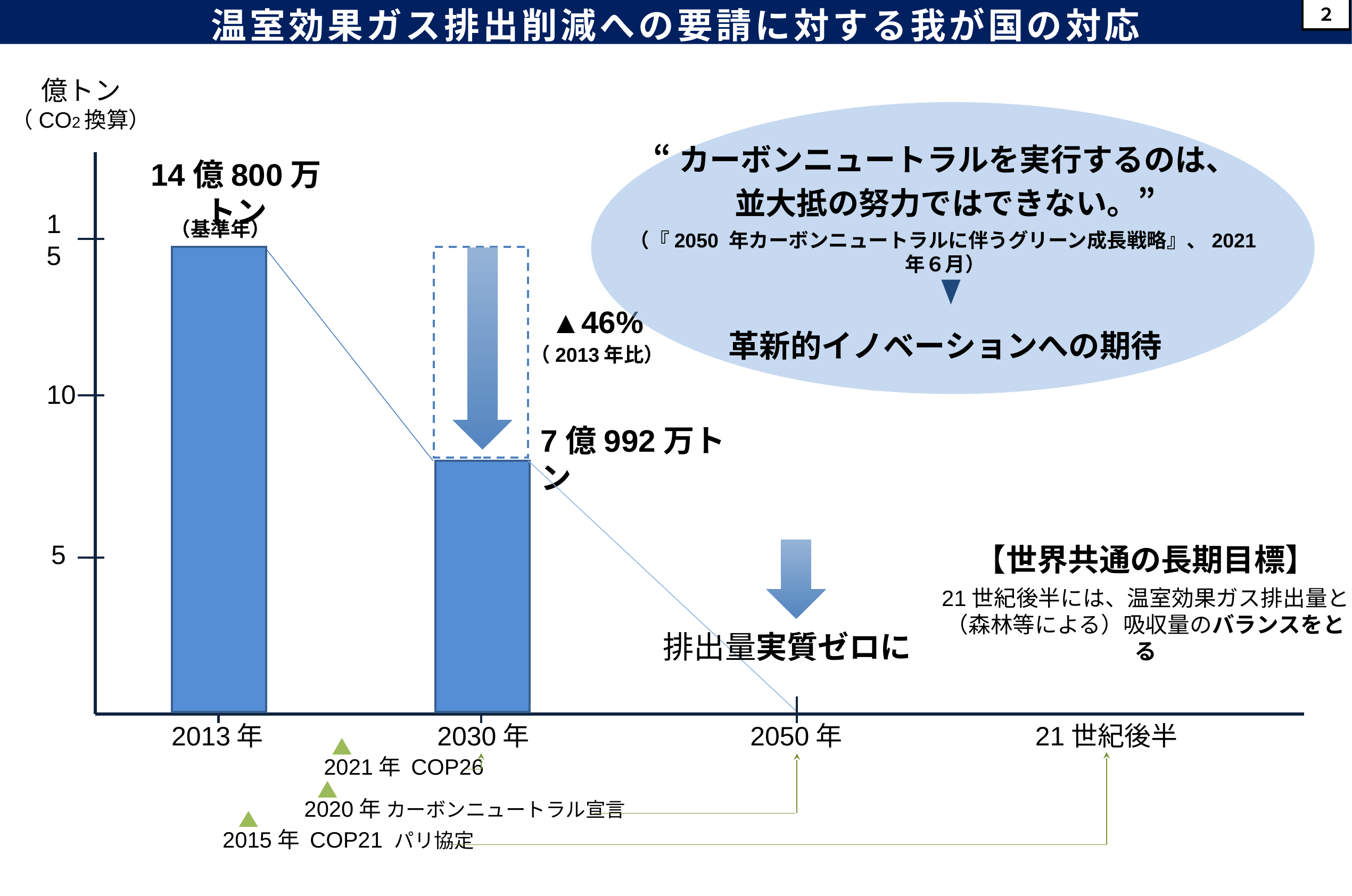

２
温室効果ガス排出削減への要請に対する我が国の対応
億トン
（CO2換算）

“カーボンニュートラルを実行するのは、
並大抵の努力ではできない。”
（『2050 年カーボンニュートラルに伴うグリーン成長戦略』、2021年６月）

革新的イノベーションへの期待

14億800万トン
（基準年）
15

▲46%
（2013年比）
10
7億992万トン

【世界共通の長期目標】
21世紀後半には、温室効果ガス排出量と
（森林等による）吸収量のバランスをとる

5

排出量実質ゼロに
2013年
2030年
2050年
21世紀後半

2021年 COP26

2020年 カーボンニュートラル宣言

2015年 COP21 パリ協定